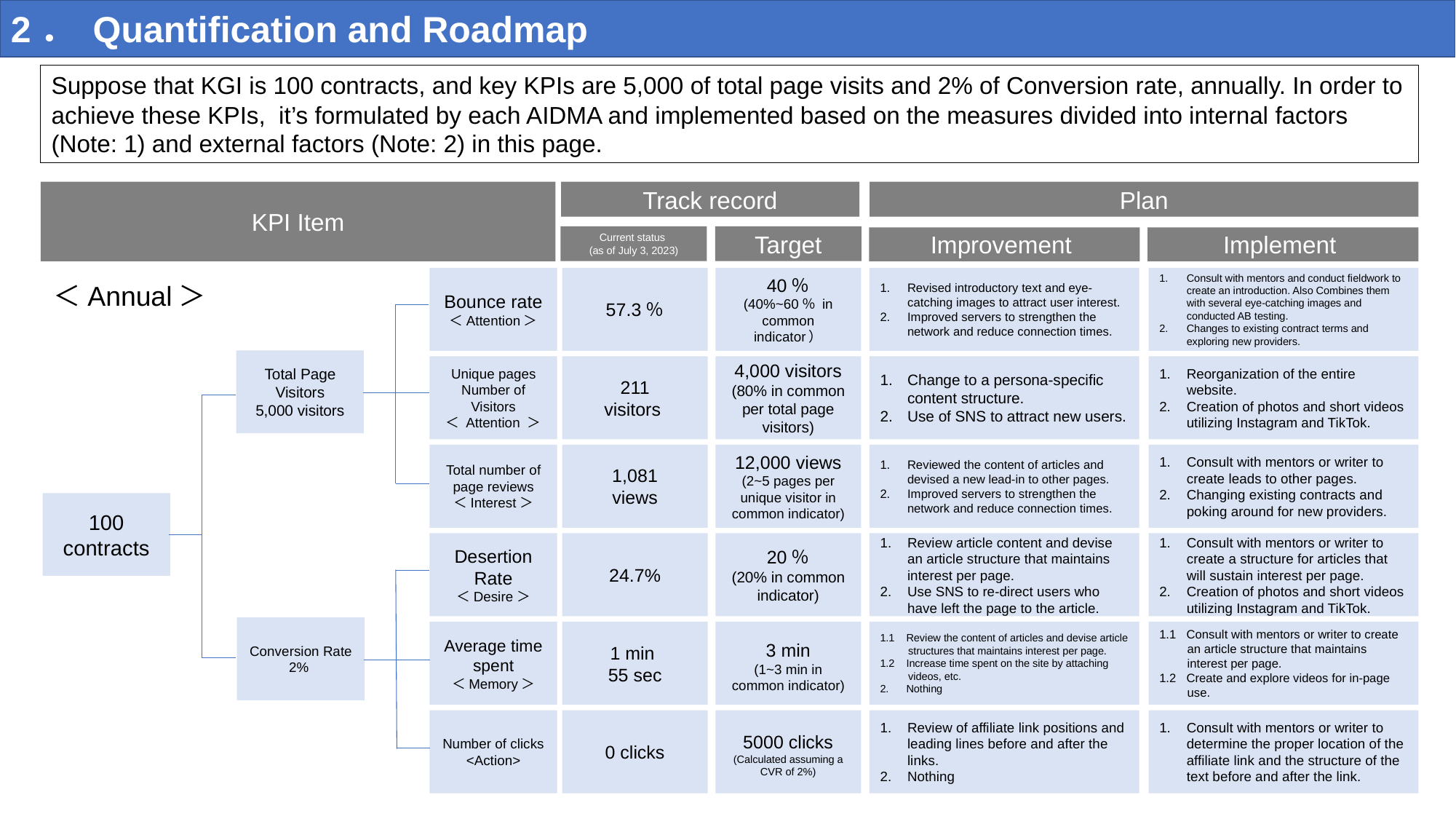

2． Quantification and Roadmap
Suppose that KGI is 100 contracts, and key KPIs are 5,000 of total page visits and 2% of Conversion rate, annually. In order to achieve these KPIs,  it’s formulated by each AIDMA and implemented based on the measures divided into internal factors (Note: 1) and external factors (Note: 2) in this page.
KPI Item
Track record
Plan
Current status
(as of July 3, 2023)
Target
Improvement
Implement
Bounce rate
＜Attention＞
57.3％
40％
(40%~60％ in common indicator）
Revised introductory text and eye-catching images to attract user interest.
Improved servers to strengthen the network and reduce connection times.
Consult with mentors and conduct fieldwork to create an introduction. Also Combines them with several eye-catching images and conducted AB testing.
Changes to existing contract terms and exploring new providers.
＜Annual＞
Total Page Visitors
5,000 visitors
Unique pages Number of Visitors
＜ Attention ＞
211
visitors
4,000 visitors
(80% in common per total page visitors)
Change to a persona-specific content structure.
Use of SNS to attract new users.
Reorganization of the entire website.
Creation of photos and short videos utilizing Instagram and TikTok.

Total number of page reviews
＜Interest＞
1,081
views
12,000 views
(2~5 pages per unique visitor in common indicator)
Reviewed the content of articles and devised a new lead-in to other pages.
Improved servers to strengthen the network and reduce connection times.
Consult with mentors or writer to create leads to other pages.
Changing existing contracts and poking around for new providers.
100 contracts
Desertion Rate
＜Desire＞
24.7%

20％
(20% in common indicator)

Review article content and devise an article structure that maintains interest per page.
Use SNS to re-direct users who have left the page to the article.
Consult with mentors or writer to create a structure for articles that will sustain interest per page.
Creation of photos and short videos utilizing Instagram and TikTok.
Conversion Rate
2%
Average time spent
＜Memory＞
1 min
55 sec

3 min
(1~3 min in common indicator)

1.1    Review the content of articles and devise article structures that maintains interest per page.
1.2    Increase time spent on the site by attaching       videos, etc.
2.      Nothing

特になし
1.1   Consult with mentors or writer to create  an article structure that maintains interest per page.
1.2   Create and explore videos for in-page   use.
Number of clicks
<Action>
0 clicks

5000 clicks
(Calculated assuming a CVR of 2%)

Review of affiliate link positions and leading lines before and after the links.
Nothing

Consult with mentors or writer to determine the proper location of the affiliate link and the structure of the text before and after the link.